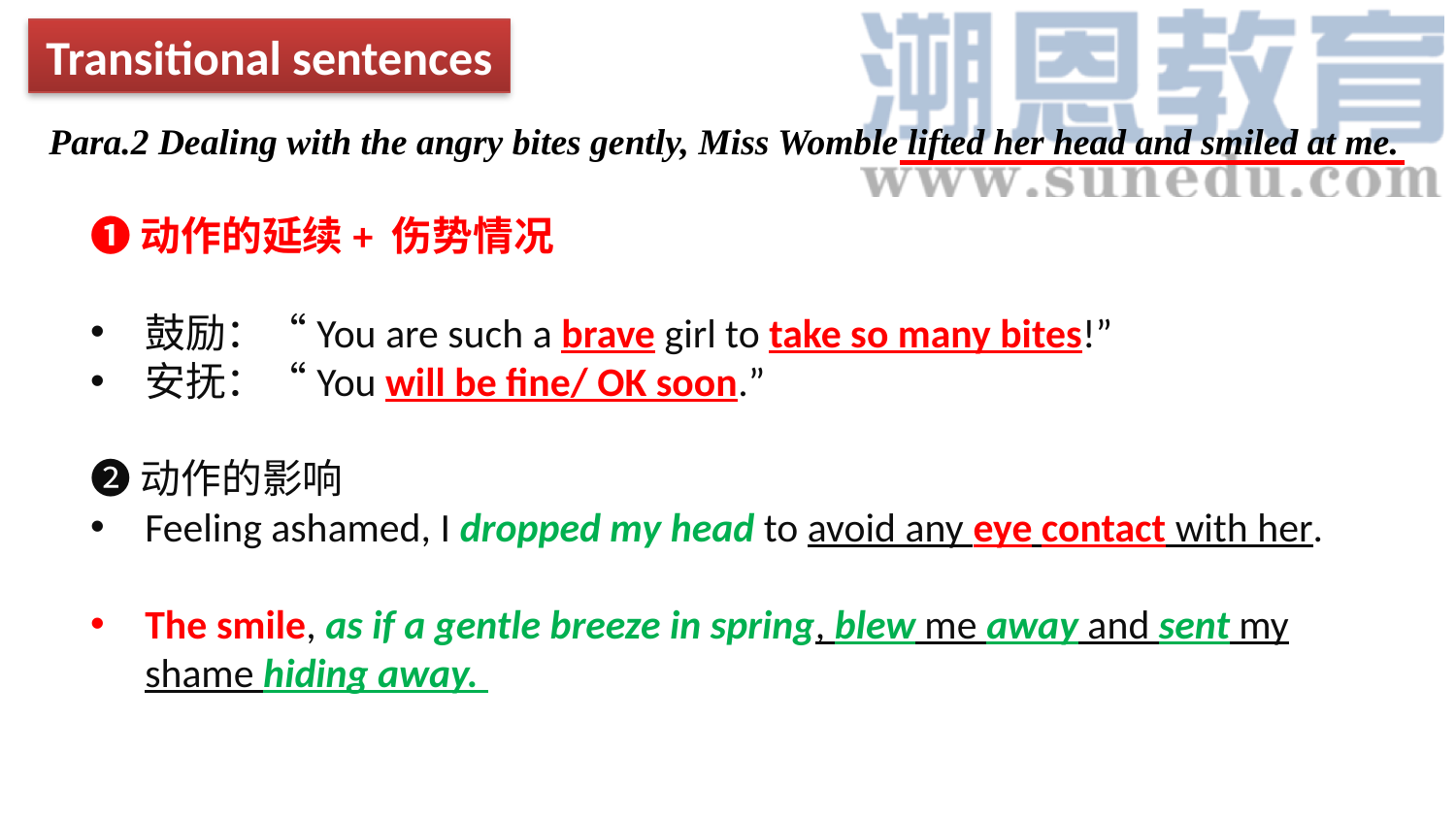

Transitional sentences
Para.2 Dealing with the angry bites gently, Miss Womble lifted her head and smiled at me.

❶动作的延续+ 伤势情况

鼓励：“You are such a brave girl to take so many bites!”
安抚：“You will be fine/ OK soon.”

❷动作的影响
Feeling ashamed, I dropped my head to avoid any eye contact with her.

The smile, as if a gentle breeze in spring, blew me away and sent my shame hiding away.